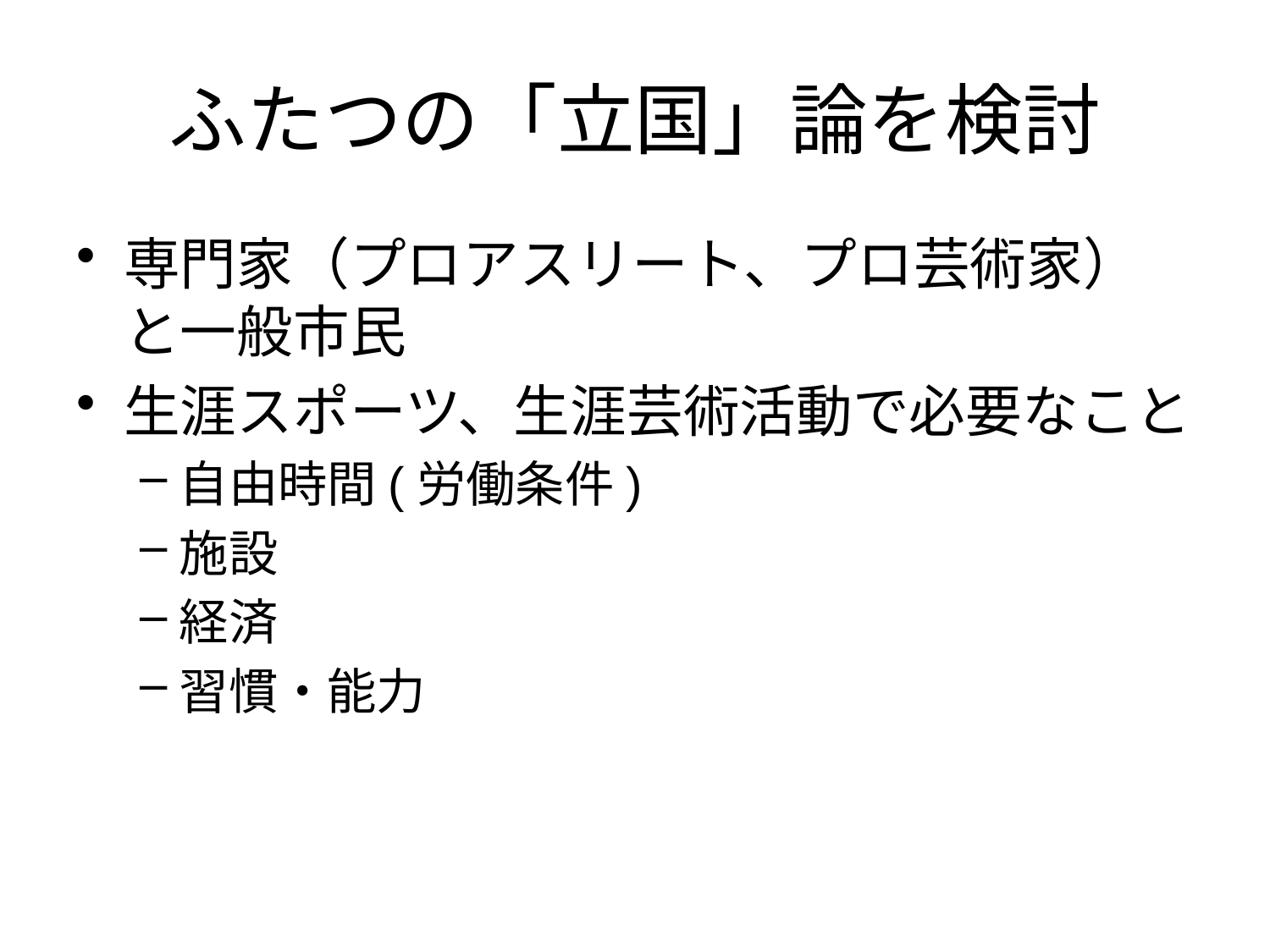

# ふたつの「立国」論を検討
専門家（プロアスリート、プロ芸術家）と一般市民
生涯スポーツ、生涯芸術活動で必要なこと
自由時間(労働条件)
施設
経済
習慣・能力